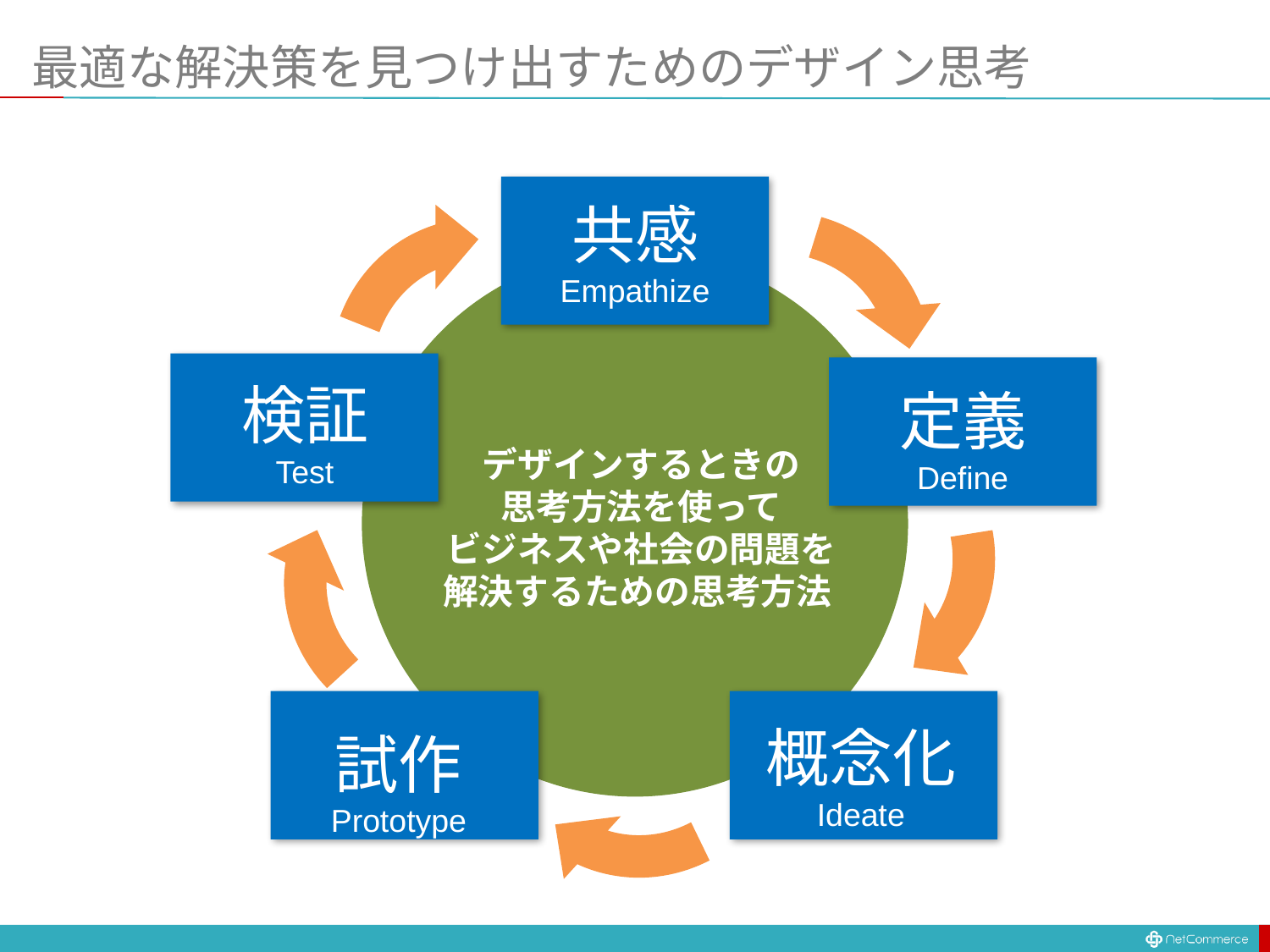

# 最適な解決策を見つけ出すためのデザイン思考

共感
Empathize

検証
Test
定義
Define

デザインするときの
思考方法を使って
ビジネスや社会の問題を
解決するための思考方法

概念化
Ideate
試作
Prototype